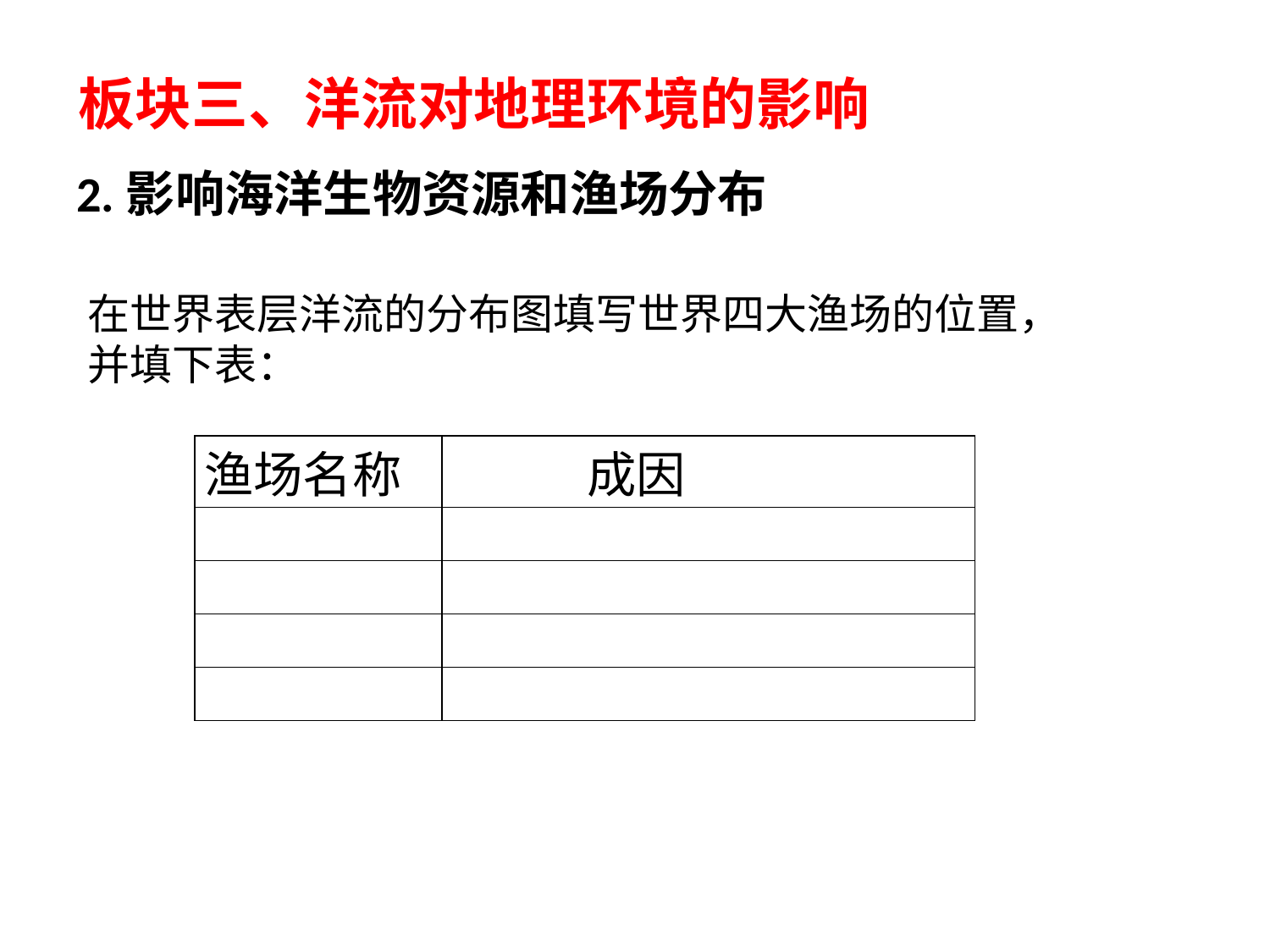

# 板块三、洋流对地理环境的影响
2.影响海洋生物资源和渔场分布
在世界表层洋流的分布图填写世界四大渔场的位置，并填下表：
| 渔场名称 | 成因 |
| --- | --- |
|  |  |
|  |  |
|  |  |
|  |  |